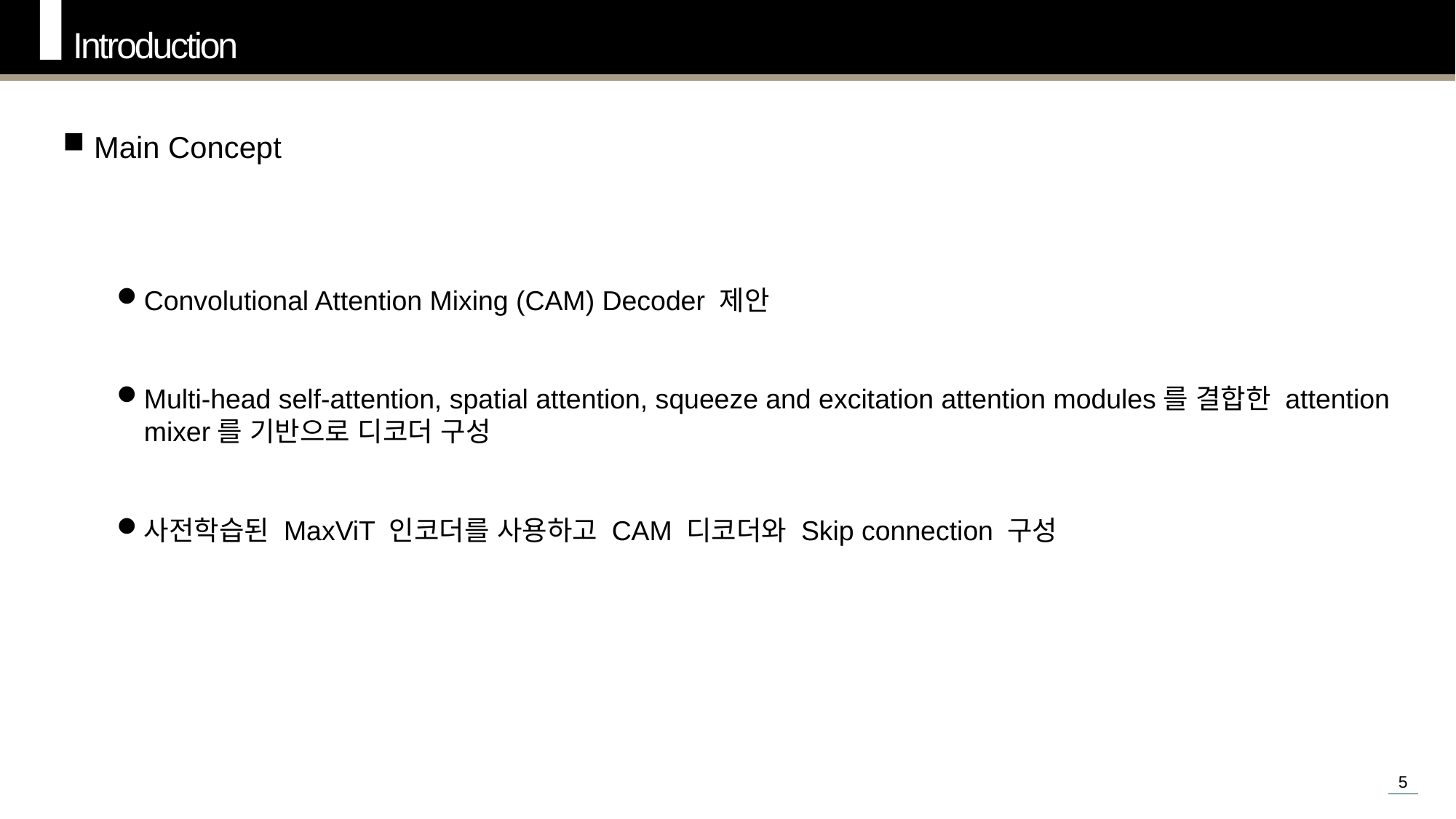

Introduction
Main Concept

Convolutional Attention Mixing (CAM) Decoder 제안

Multi-head self-attention, spatial attention, squeeze and excitation attention modules를 결합한 attention mixer를 기반으로 디코더 구성

사전학습된 MaxViT 인코더를 사용하고 CAM 디코더와 Skip connection 구성